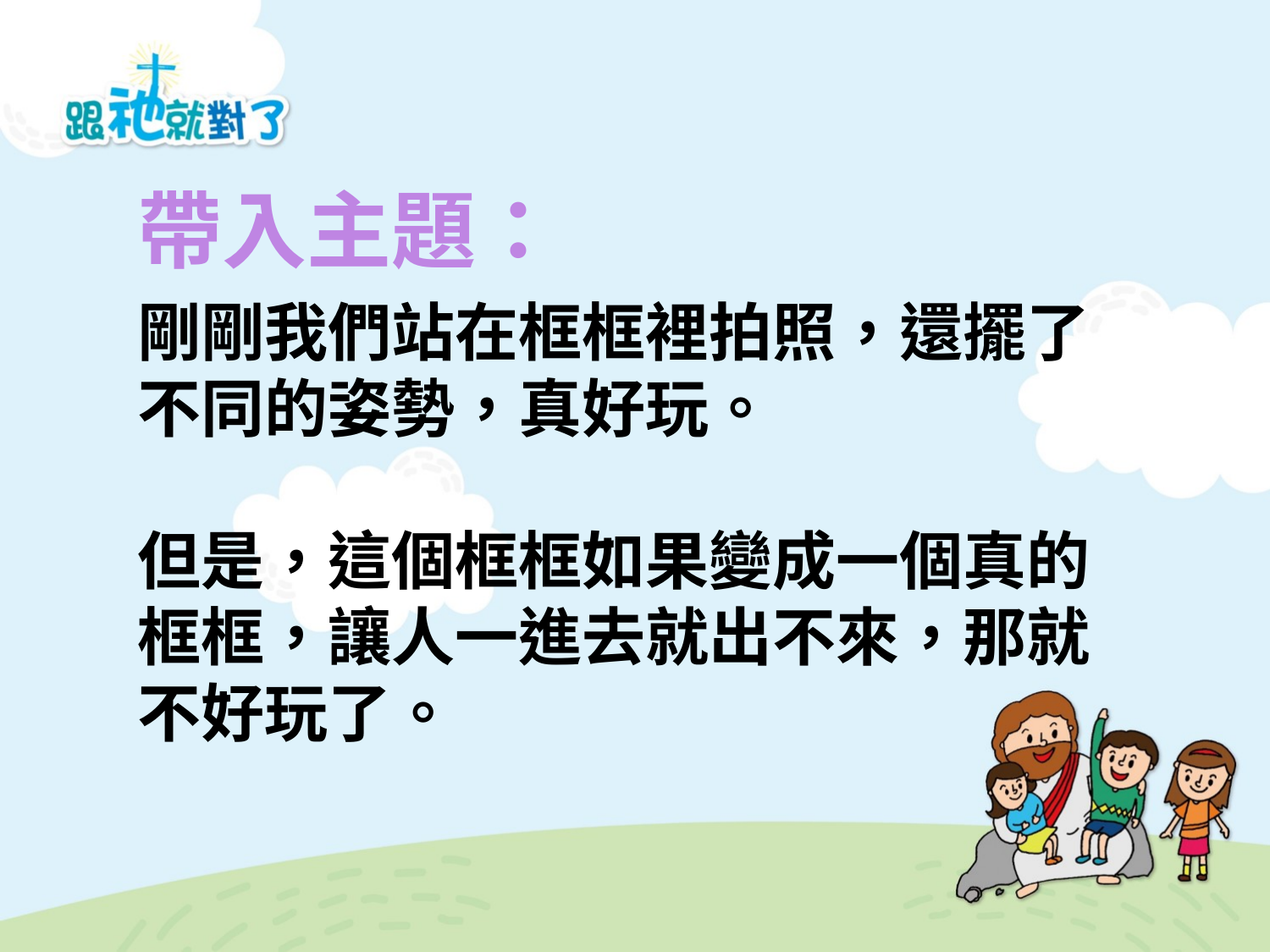

帶入主題：
剛剛我們站在框框裡拍照，還擺了不同的姿勢，真好玩。

但是，這個框框如果變成一個真的框框，讓人一進去就出不來，那就不好玩了。